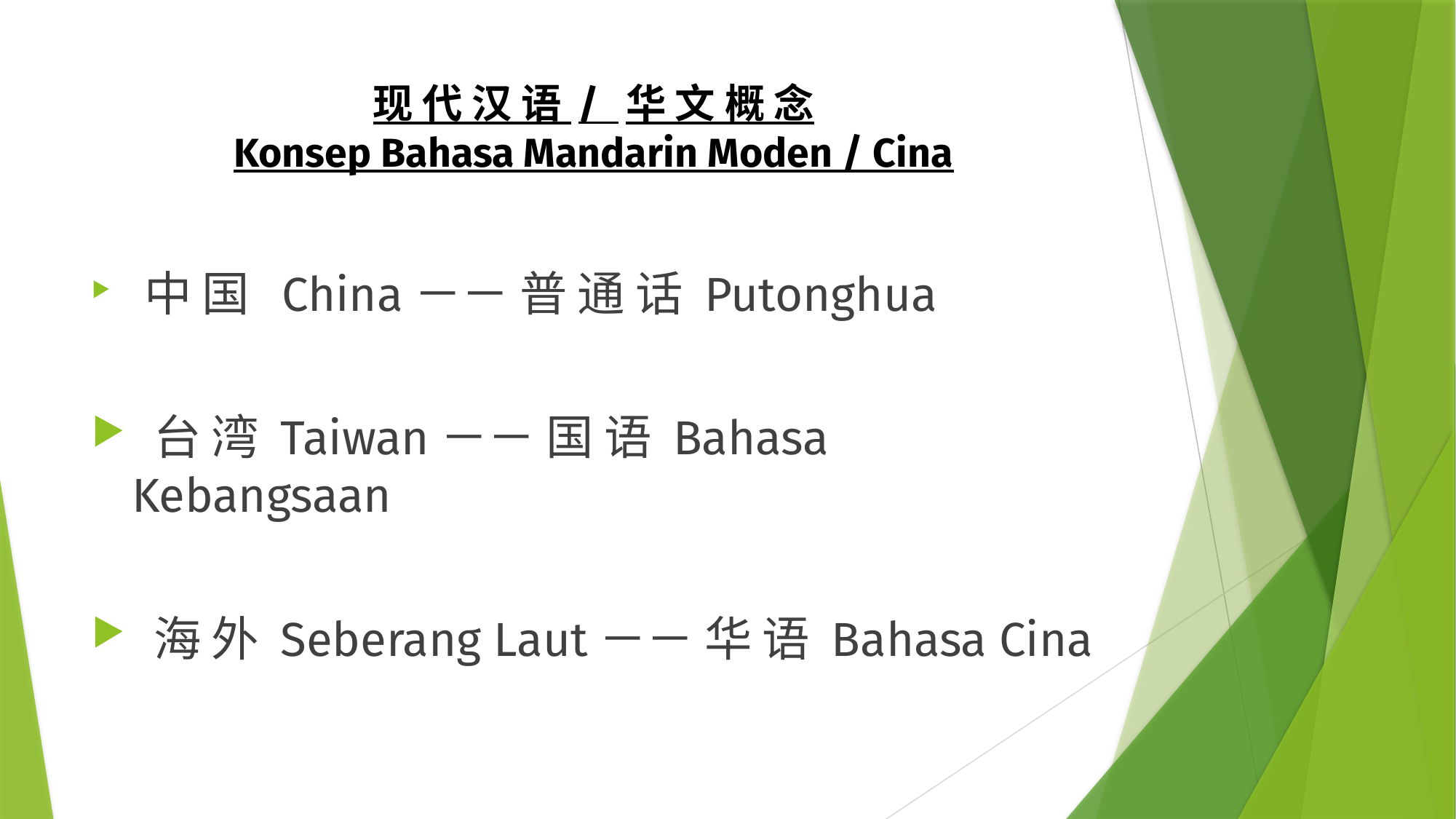

# 现 代 汉 语 /  华 文 概 念 Konsep Bahasa Mandarin Moden / Cina
 中 国  China－－ 普 通 话 Putonghua

 台 湾 Taiwan－－ 国 语 Bahasa Kebangsaan

 海 外 Seberang Laut－－ 华 语 Bahasa Cina